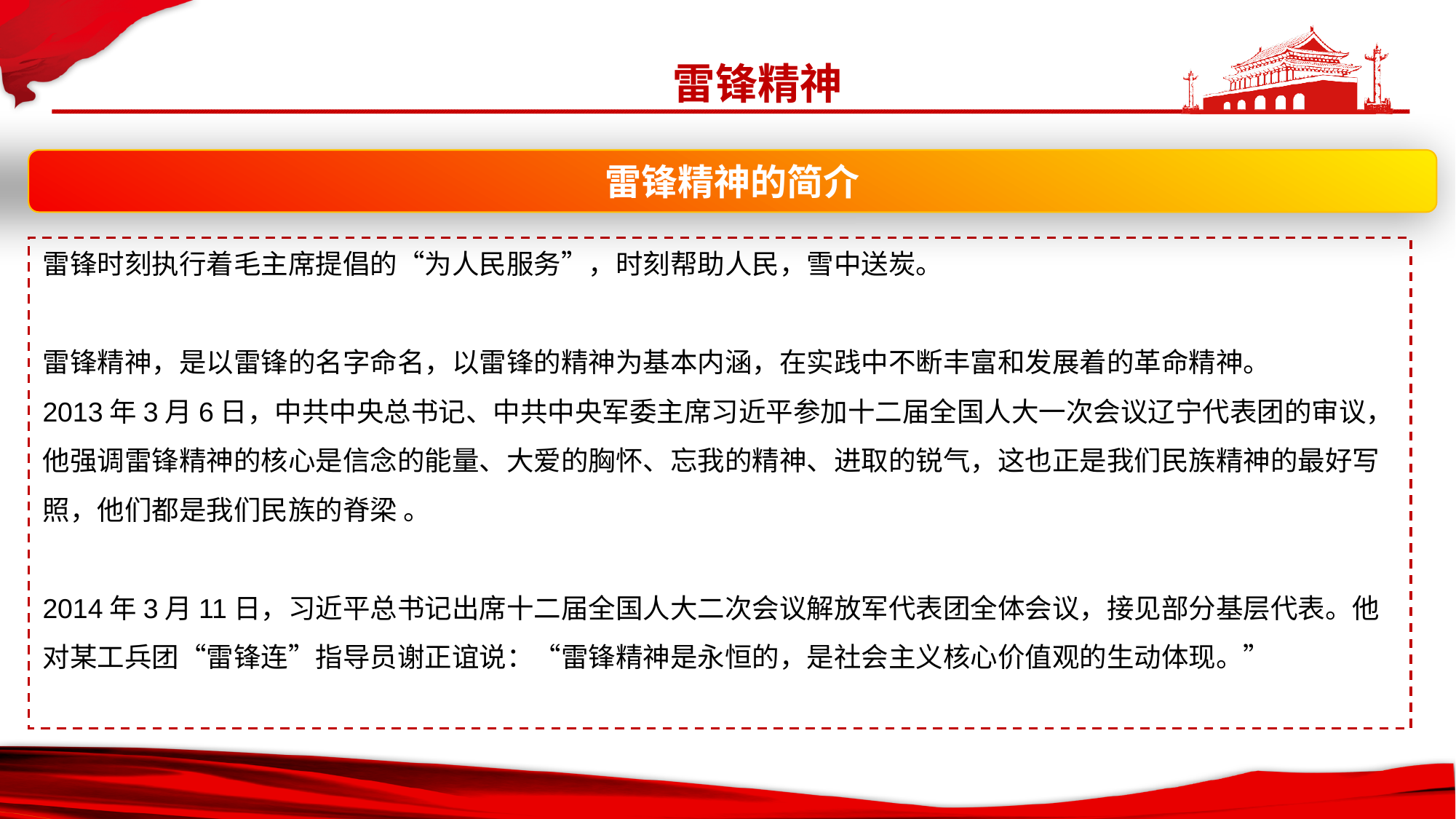

雷锋精神
雷锋精神的简介
雷锋时刻执行着毛主席提倡的“为人民服务”，时刻帮助人民，雪中送炭。

雷锋精神，是以雷锋的名字命名，以雷锋的精神为基本内涵，在实践中不断丰富和发展着的革命精神。
2013年3月6日，中共中央总书记、中共中央军委主席习近平参加十二届全国人大一次会议辽宁代表团的审议，他强调雷锋精神的核心是信念的能量、大爱的胸怀、忘我的精神、进取的锐气，这也正是我们民族精神的最好写照，他们都是我们民族的脊梁 。

2014年3月11日，习近平总书记出席十二届全国人大二次会议解放军代表团全体会议，接见部分基层代表。他对某工兵团“雷锋连”指导员谢正谊说：“雷锋精神是永恒的，是社会主义核心价值观的生动体现。”